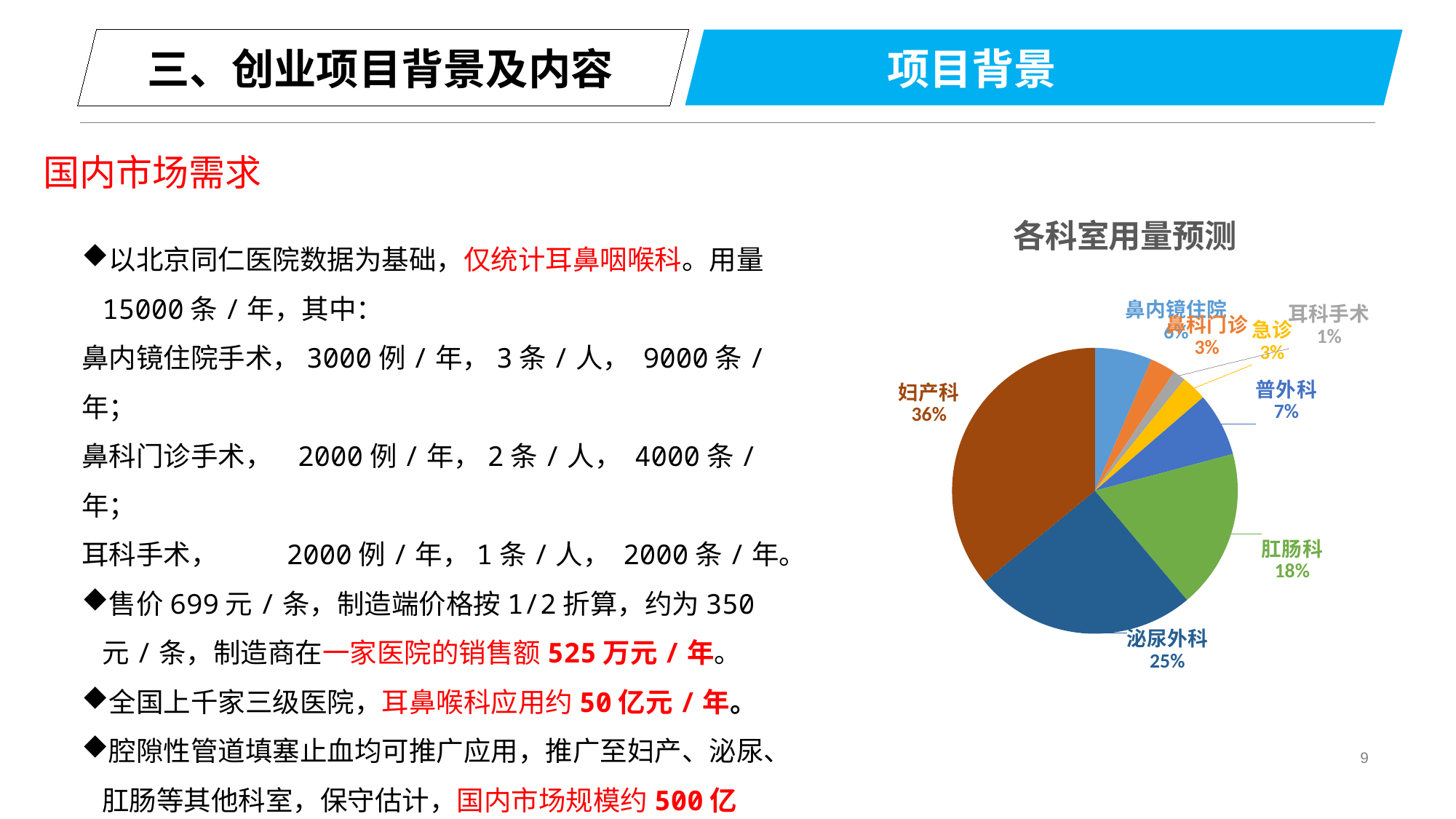

三、创业项目背景及内容
            项目背景
国内市场需求

### Chart: 各科室用量预测

| Category | 各类手术用量 |
|---|---|
| 鼻内镜住院 | 9000.0 |
| 鼻科门诊 | 4000.0 |
| 耳科手术 | 2000.0 |
| 急诊 | 4000.0 |
| 普外科 | 10000.0 |
| 肛肠科 | 25000.0 |
| 泌尿外科 | 35000.0 |
| 妇产科 | 50000.0 |
以北京同仁医院数据为基础，仅统计耳鼻咽喉科。用量15000条/年，其中：
鼻内镜住院手术，3000例/年，3条/人， 9000条/年；
鼻科门诊手术，   2000例/年，2条/人， 4000条/年；
耳科手术，          2000例/年，1条/人， 2000条/年。
售价699元/条，制造端价格按1/2折算，约为350元/条，制造商在一家医院的销售额525万元/年。
全国上千家三级医院，耳鼻喉科应用约50亿元/年。
腔隙性管道填塞止血均可推广应用，推广至妇产、泌尿、肛肠等其他科室，保守估计，国内市场规模约500亿元/年。

9